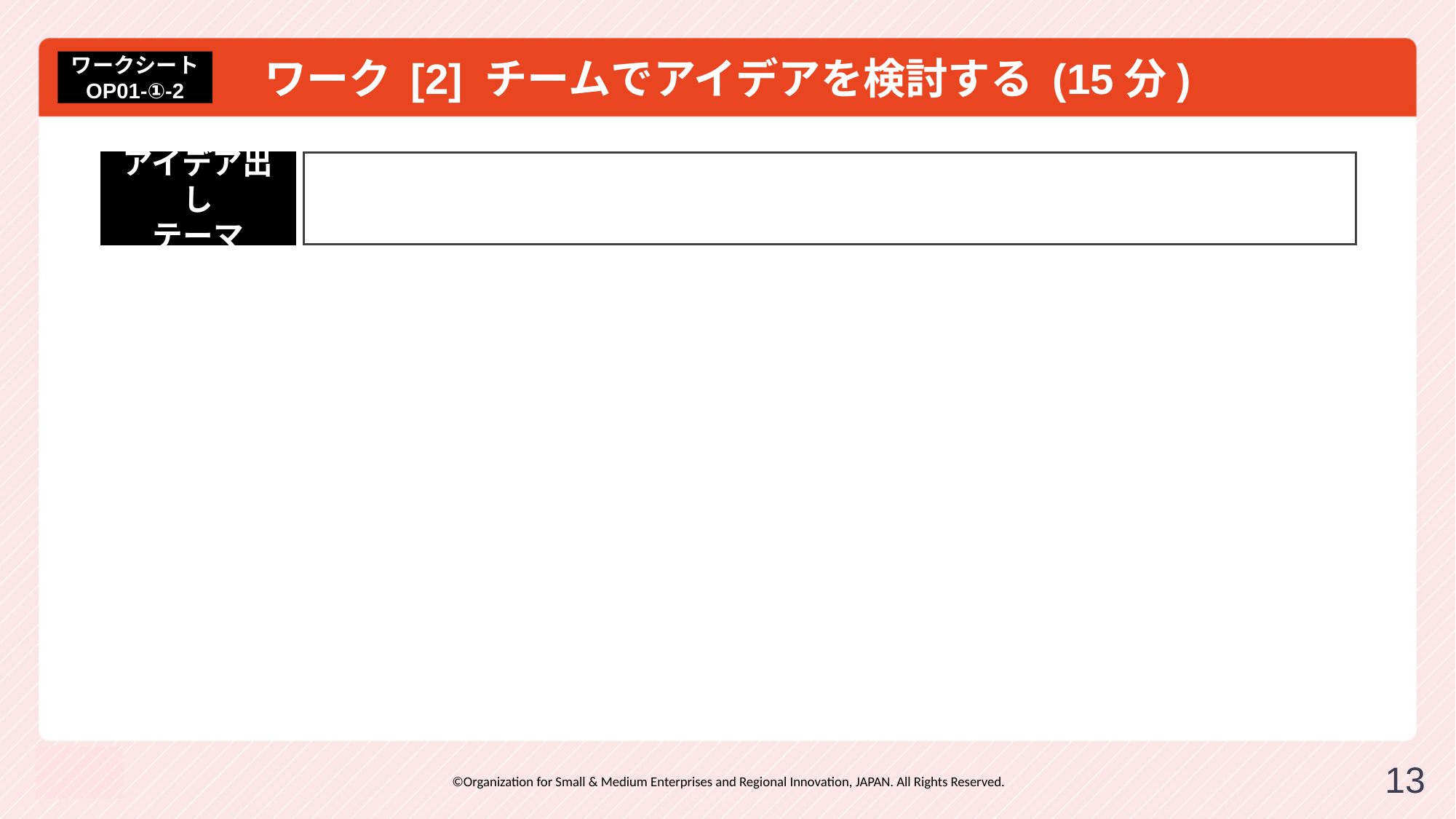

# ワーク [2] チームでアイデアを検討する (15分)
ワークシート
OP01-①-2
アイデア出し
テーマ